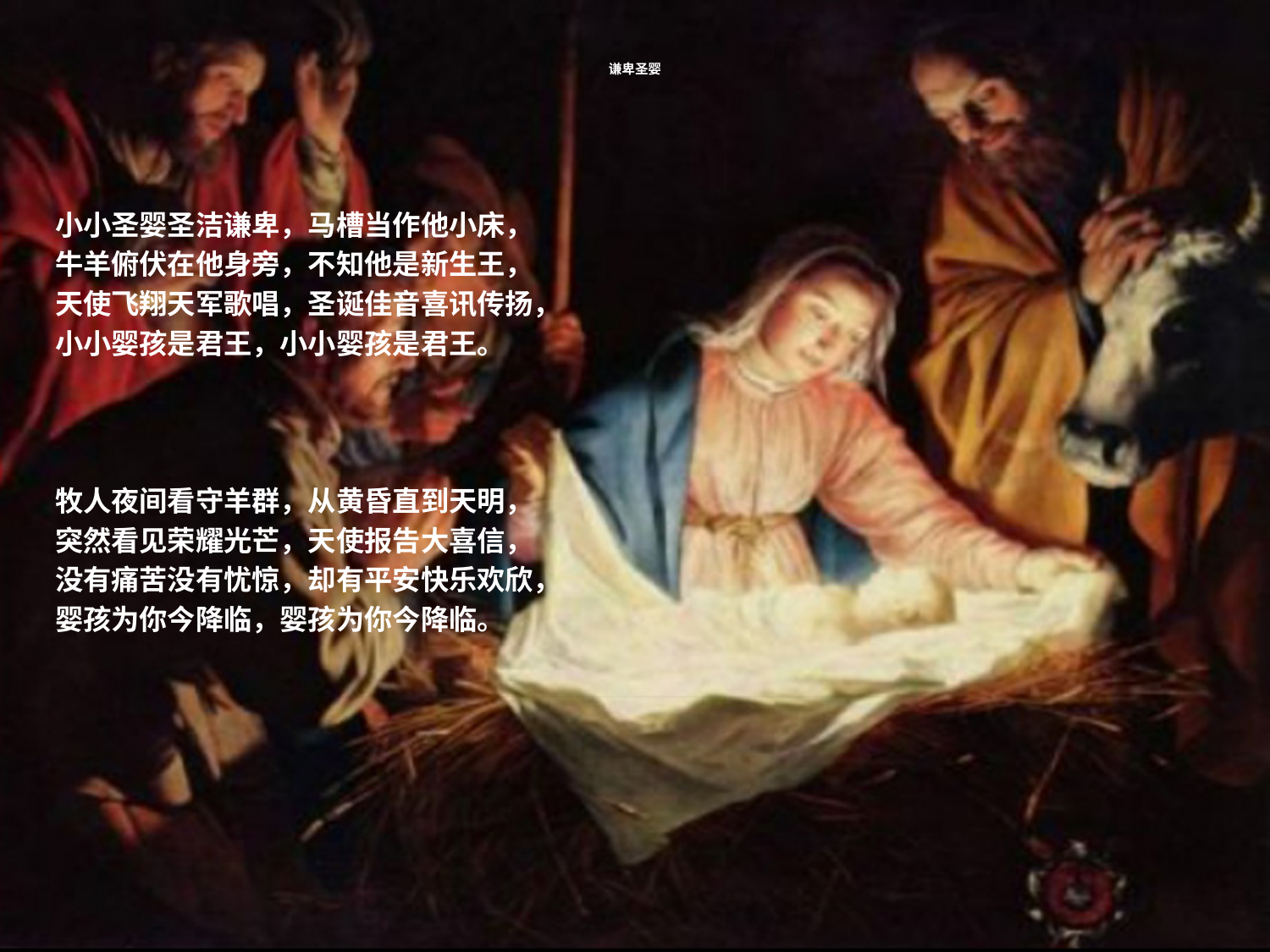

# 谦卑圣婴
小小圣婴圣洁谦卑，马槽当作他小床，
牛羊俯伏在他身旁，不知他是新生王，
天使飞翔天军歌唱，圣诞佳音喜讯传扬，
小小婴孩是君王，小小婴孩是君王。

牧人夜间看守羊群，从黄昏直到天明，
突然看见荣耀光芒，天使报告大喜信，
没有痛苦没有忧惊，却有平安快乐欢欣，
婴孩为你今降临，婴孩为你今降临。